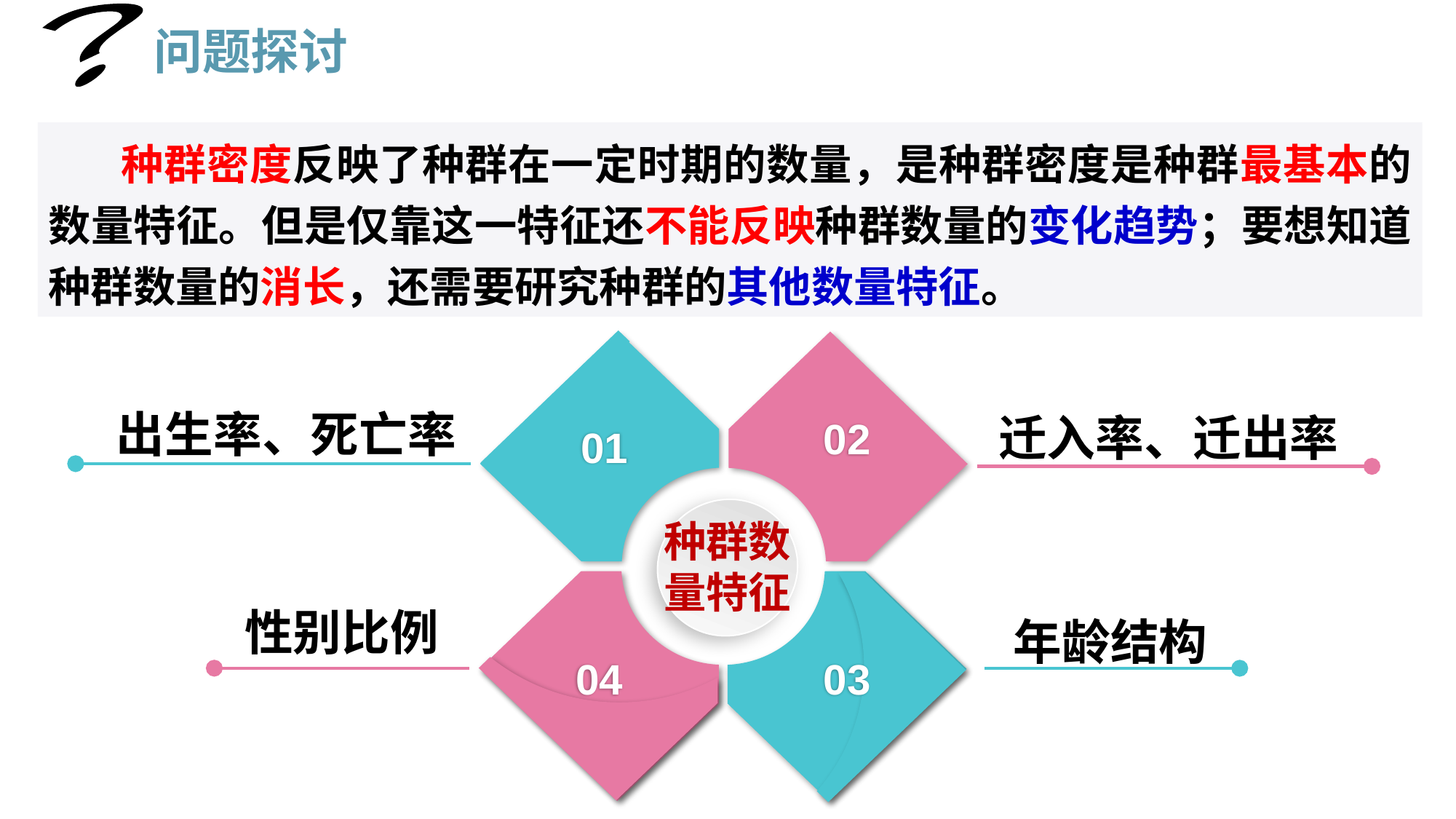

？
问题探讨
      种群密度反映了种群在一定时期的数量，是种群密度是种群最基本的数量特征。但是仅靠这一特征还不能反映种群数量的变化趋势；要想知道种群数量的消长，还需要研究种群的其他数量特征。

01

02

04

03
出生率、死亡率
迁入率、迁出率
种群数量特征
性别比例
年龄结构